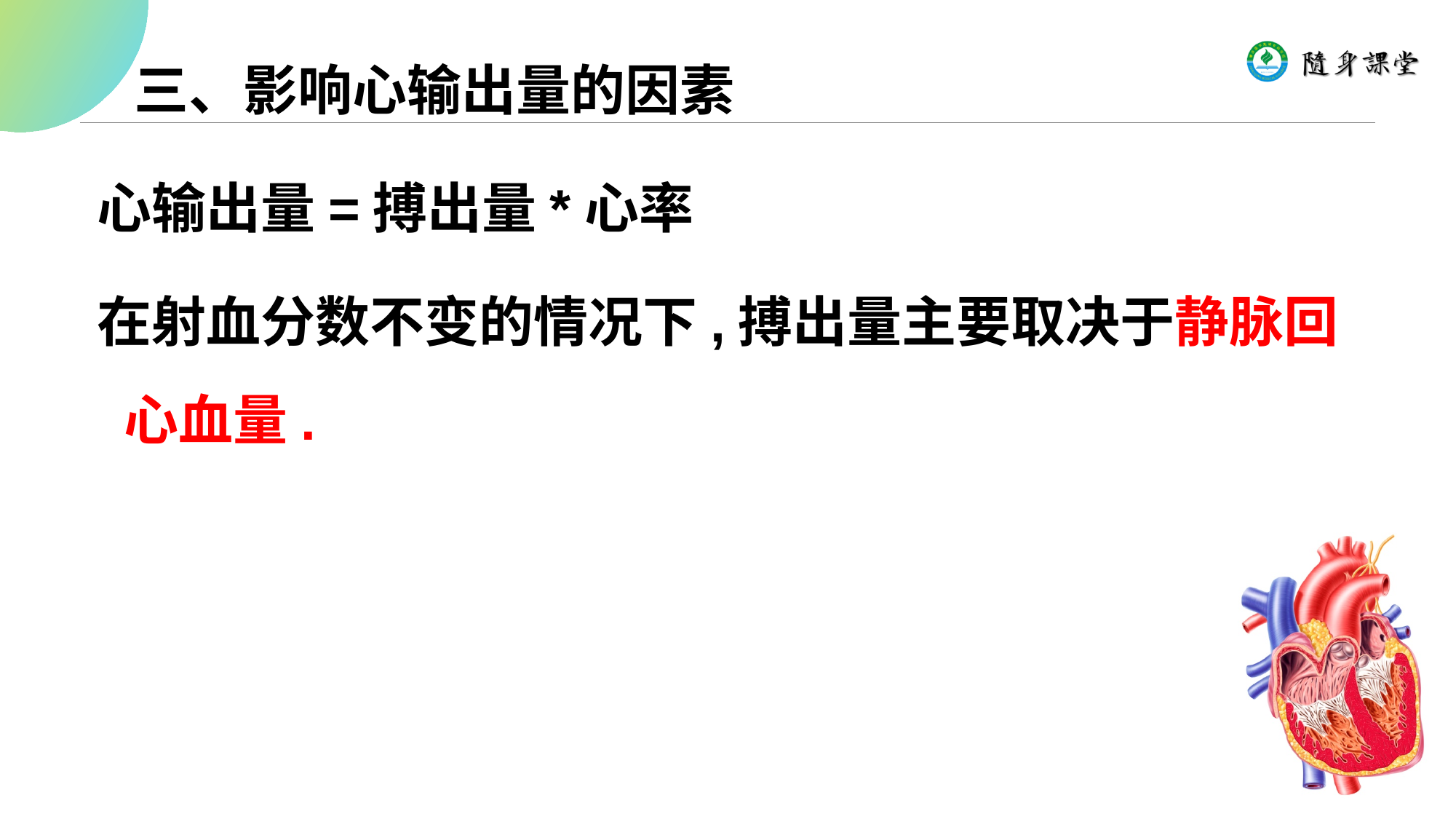

# 三、影响心输出量的因素
心输出量=搏出量*心率
在射血分数不变的情况下,搏出量主要取决于静脉回心血量.